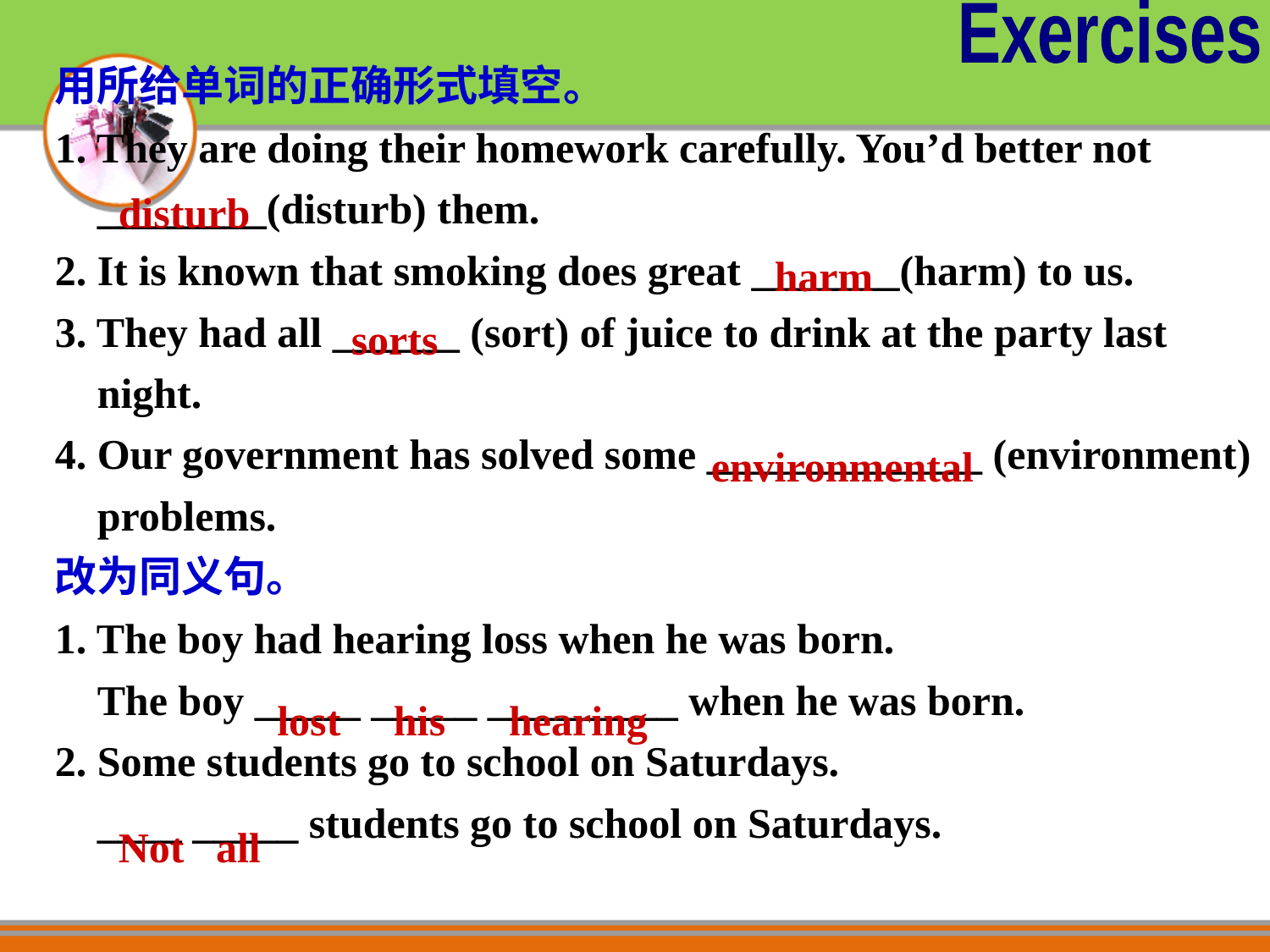

Exercises
用所给单词的正确形式填空。
1. They are doing their homework carefully. You’d better not
    ________(disturb) them.
2. It is known that smoking does great _______(harm) to us.
3. They had all ______ (sort) of juice to drink at the party last
    night.
4. Our government has solved some _____________ (environment)
    problems.
改为同义句。
1. The boy had hearing loss when he was born.
    The boy _____ _____ _________ when he was born.
2. Some students go to school on Saturdays.
    ____ _____ students go to school on Saturdays.
disturb
harm
sorts
environmental
lost     his      hearing
Not   all